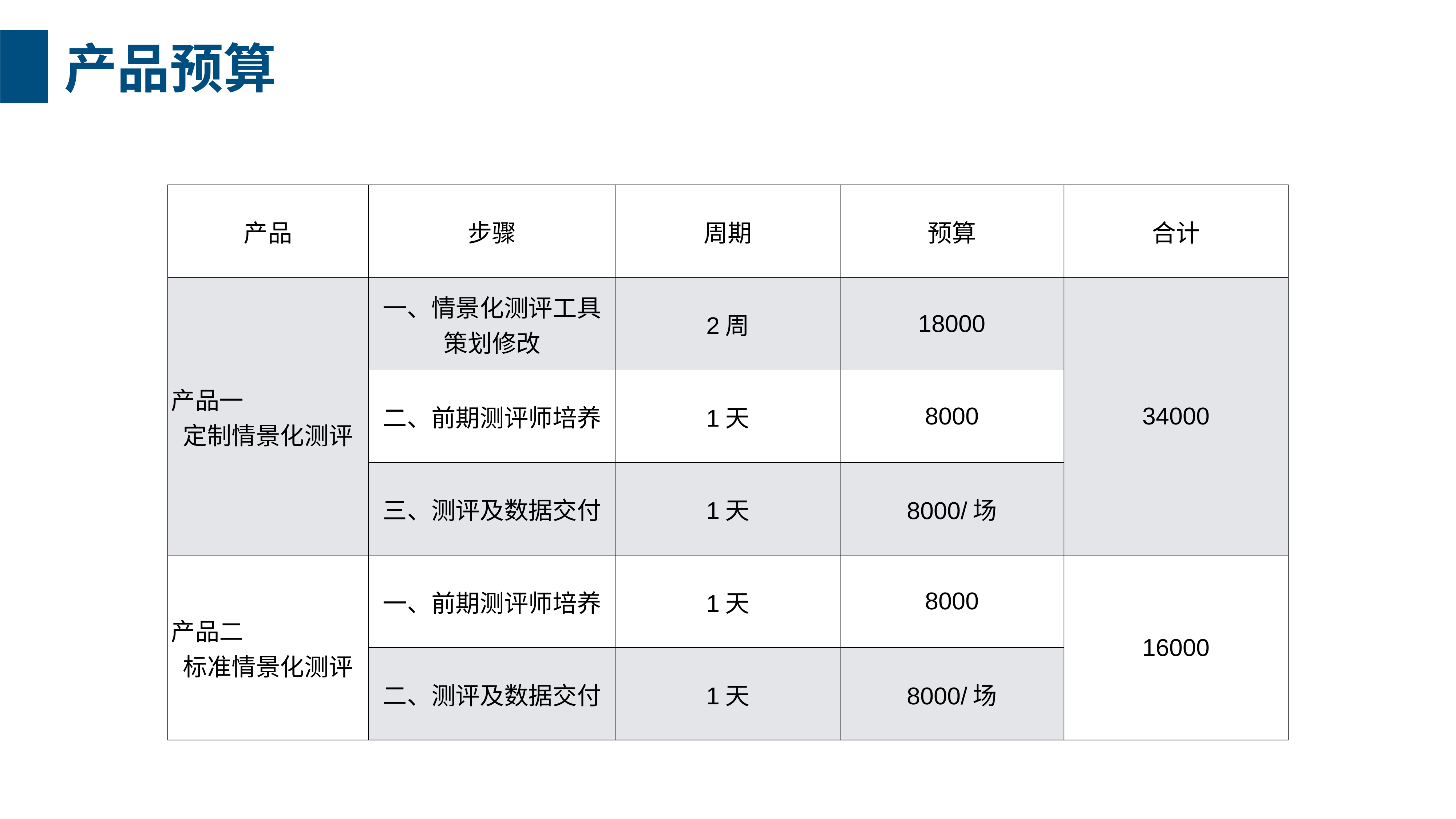

产品预算

| 产品 | 步骤 | 周期 | 预算 | 合计 |
| --- | --- | --- | --- | --- |
| 产品一 定制情景化测评 | 一、情景化测评工具策划修改 | 2周 | 18000 | 34000 |
|  | 二、前期测评师培养 | 1天 | 8000 |  |
|  | 三、测评及数据交付 | 1天 | 8000/场 |  |
| 产品二 标准情景化测评 | 一、前期测评师培养 | 1天 | 8000 | 16000 |
|  | 二、测评及数据交付 | 1天 | 8000/场 |  |